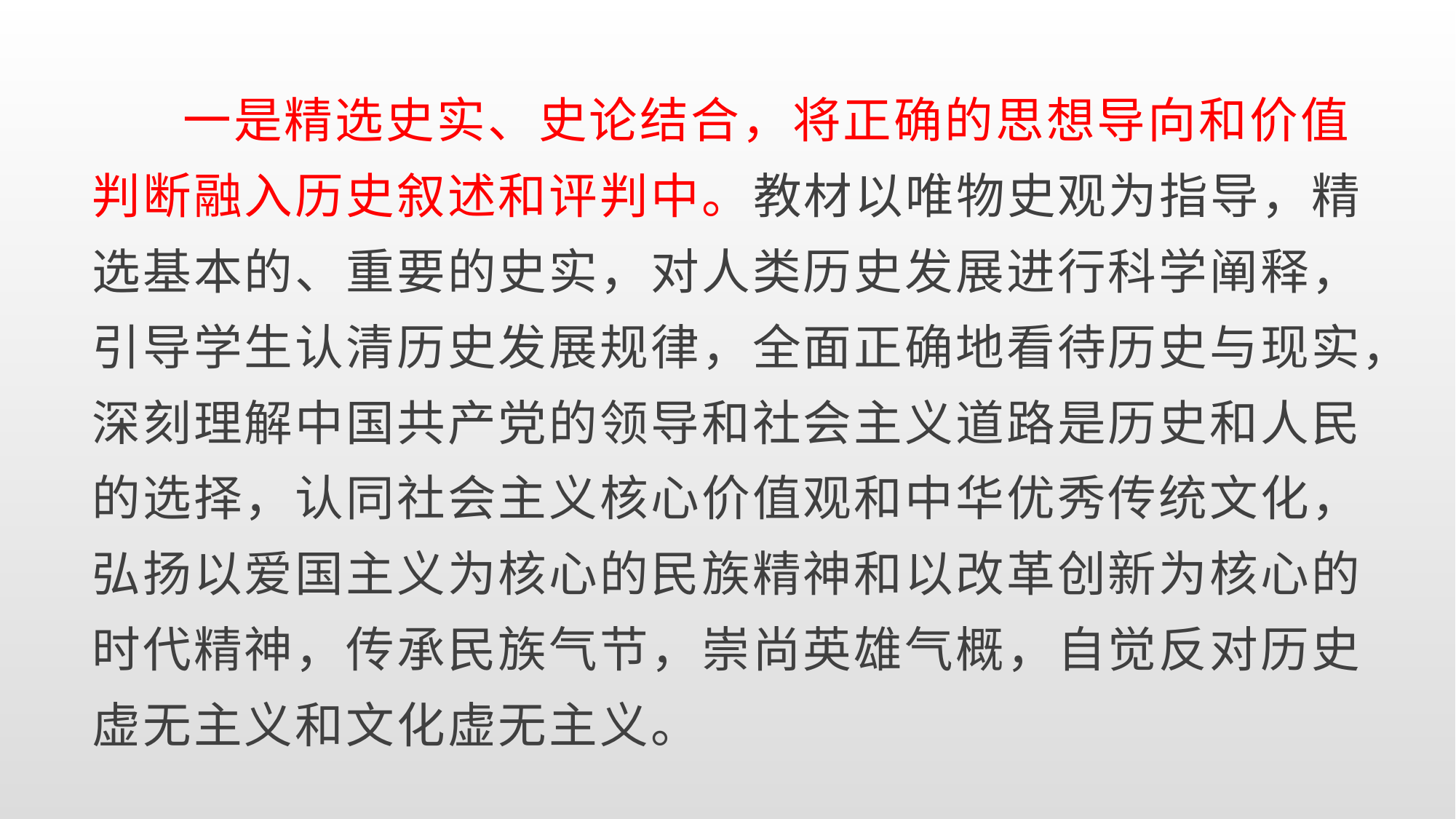

#
      一是精选史实、史论结合，将正确的思想导向和价值判断融入历史叙述和评判中。教材以唯物史观为指导，精选基本的、重要的史实，对人类历史发展进行科学阐释，引导学生认清历史发展规律，全面正确地看待历史与现实，深刻理解中国共产党的领导和社会主义道路是历史和人民的选择，认同社会主义核心价值观和中华优秀传统文化，弘扬以爱国主义为核心的民族精神和以改革创新为核心的时代精神，传承民族气节，崇尚英雄气概，自觉反对历史虚无主义和文化虚无主义。